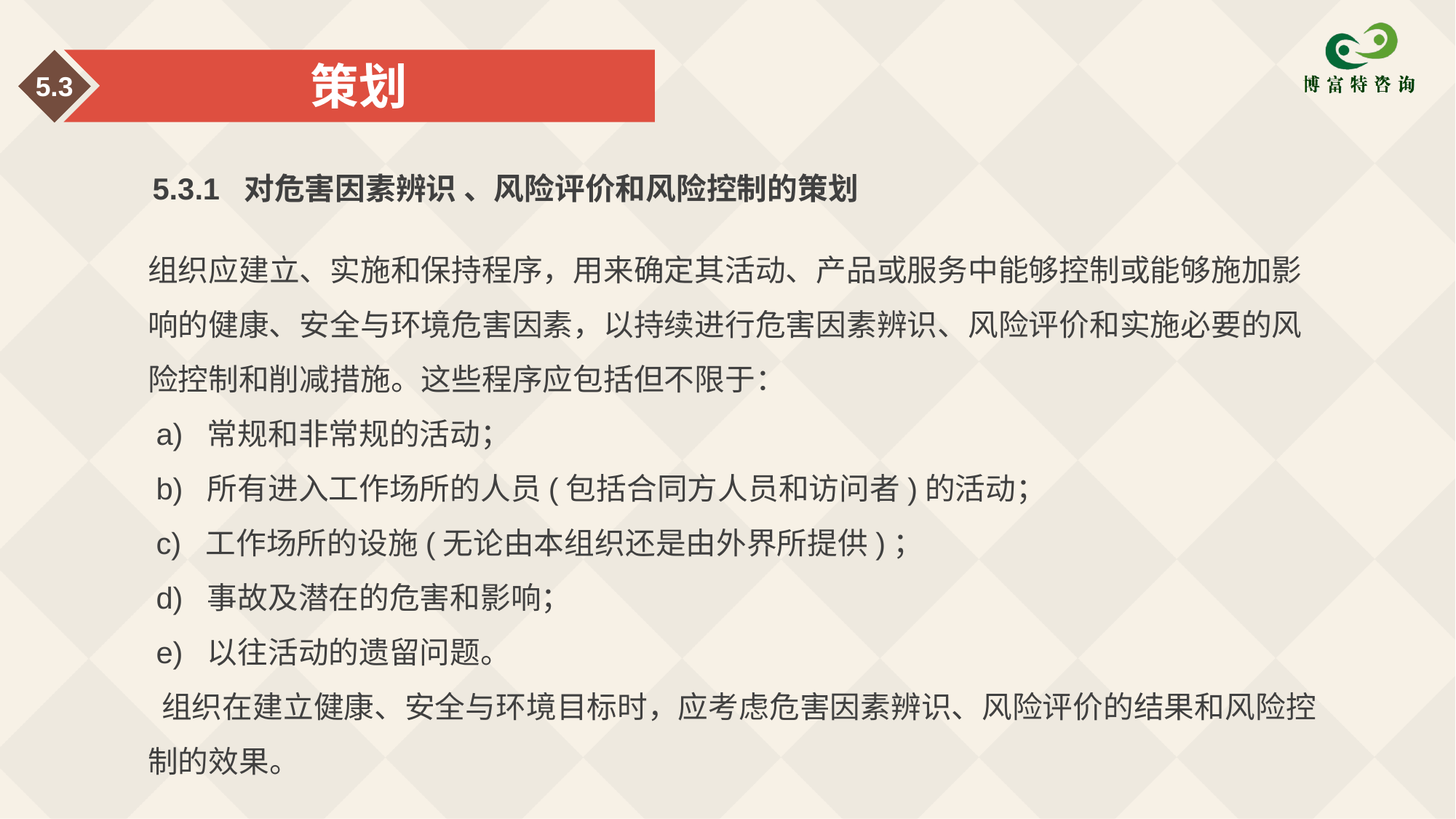

策划
5.3
5.3.1  对危害因素辨识 、风险评价和风险控制的策划
组织应建立、实施和保持程序，用来确定其活动、产品或服务中能够控制或能够施加影响的健康、安全与环境危害因素，以持续进行危害因素辨识、风险评价和实施必要的风险控制和削减措施。这些程序应包括但不限于：
 a)  常规和非常规的活动；
 b)  所有进入工作场所的人员(包括合同方人员和访问者)的活动；
 c)  工作场所的设施(无论由本组织还是由外界所提供)；
 d)  事故及潜在的危害和影响；
 e)  以往活动的遗留问题。
 组织在建立健康、安全与环境目标时，应考虑危害因素辨识、风险评价的结果和风险控制的效果。